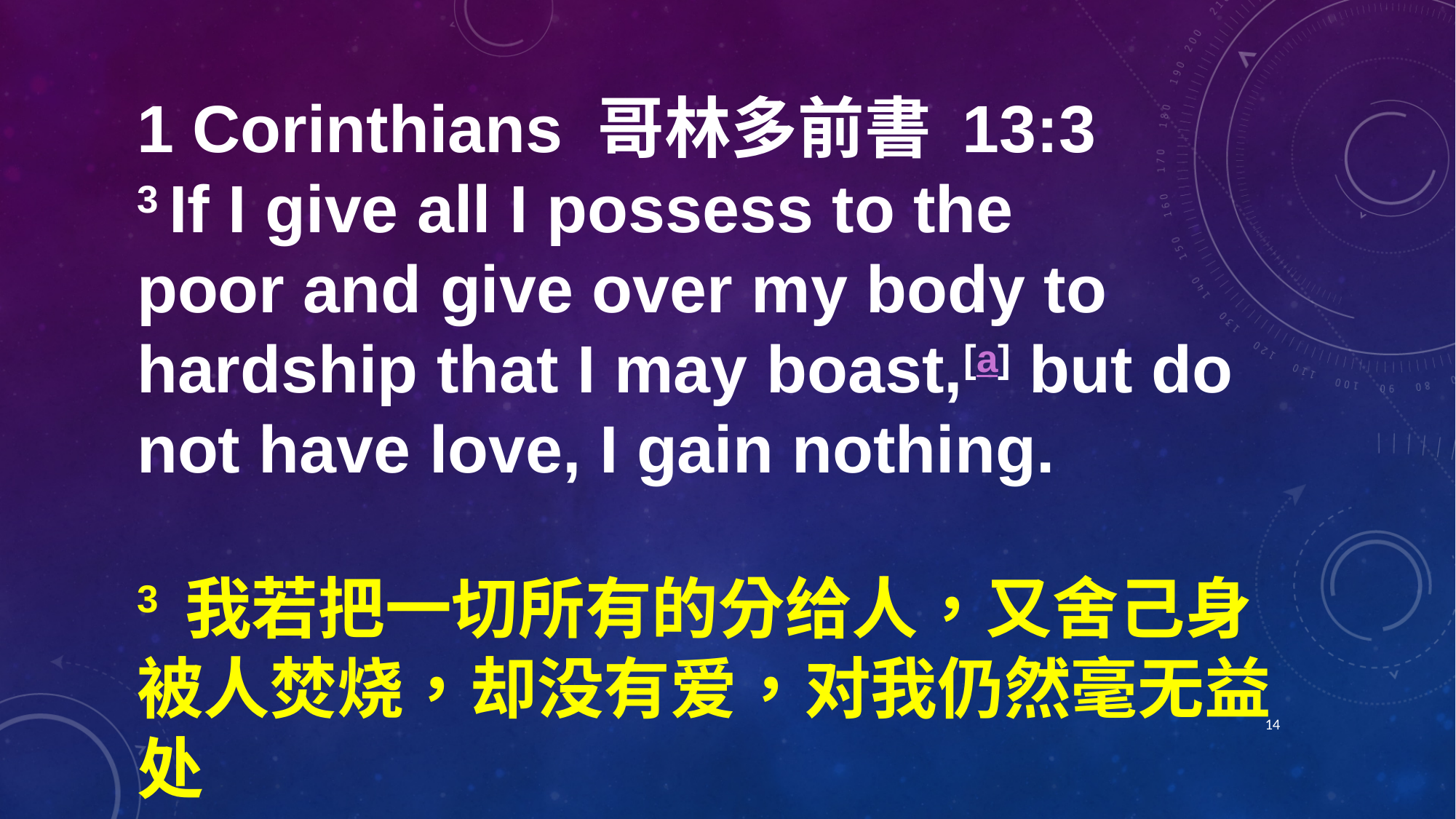

1 Corinthians 哥林多前書 13:3
3 If I give all I possess to the poor and give over my body to hardship that I may boast,[a] but do not have love, I gain nothing.

3 我若把一切所有的分给人，又舍己身被人焚烧，却没有爱，对我仍然毫无益处
14